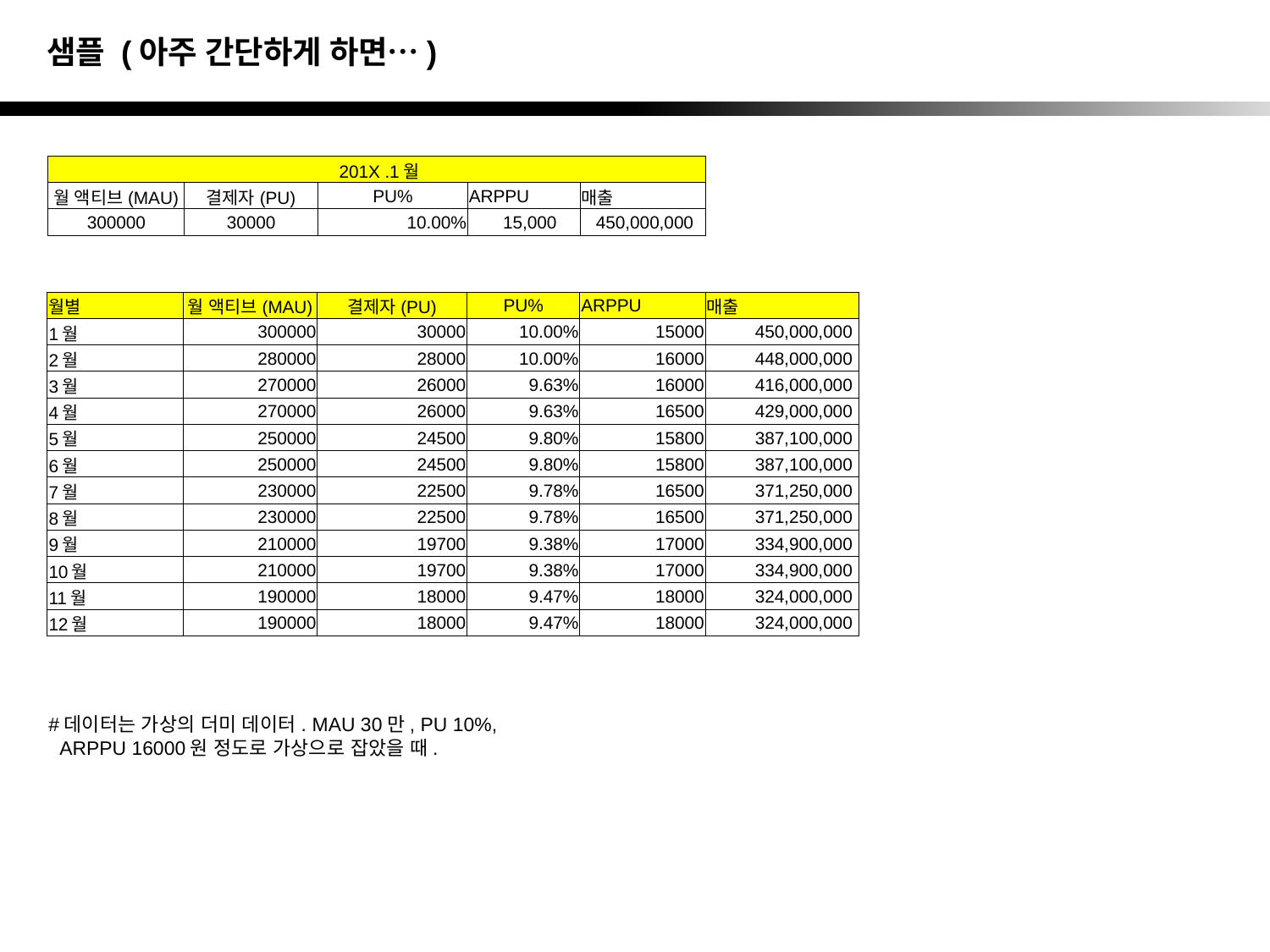

샘플 (아주 간단하게 하면…)

| 201X .1월 |  |  |  |  |
| --- | --- | --- | --- | --- |
| 월 액티브(MAU) | 결제자(PU) | PU% | ARPPU | 매출 |
| 300000 | 30000 | 10.00% | 15,000 | 450,000,000 |
| 월별 | 월 액티브(MAU) | 결제자(PU) | PU% | ARPPU | 매출 |
| --- | --- | --- | --- | --- | --- |
| 1월 | 300000 | 30000 | 10.00% | 15000 | 450,000,000 |
| 2월 | 280000 | 28000 | 10.00% | 16000 | 448,000,000 |
| 3월 | 270000 | 26000 | 9.63% | 16000 | 416,000,000 |
| 4월 | 270000 | 26000 | 9.63% | 16500 | 429,000,000 |
| 5월 | 250000 | 24500 | 9.80% | 15800 | 387,100,000 |
| 6월 | 250000 | 24500 | 9.80% | 15800 | 387,100,000 |
| 7월 | 230000 | 22500 | 9.78% | 16500 | 371,250,000 |
| 8월 | 230000 | 22500 | 9.78% | 16500 | 371,250,000 |
| 9월 | 210000 | 19700 | 9.38% | 17000 | 334,900,000 |
| 10월 | 210000 | 19700 | 9.38% | 17000 | 334,900,000 |
| 11월 | 190000 | 18000 | 9.47% | 18000 | 324,000,000 |
| 12월 | 190000 | 18000 | 9.47% | 18000 | 324,000,000 |
#데이터는 가상의 더미 데이터. MAU 30만, PU 10%,
  ARPPU 16000원 정도로 가상으로 잡았을 때.